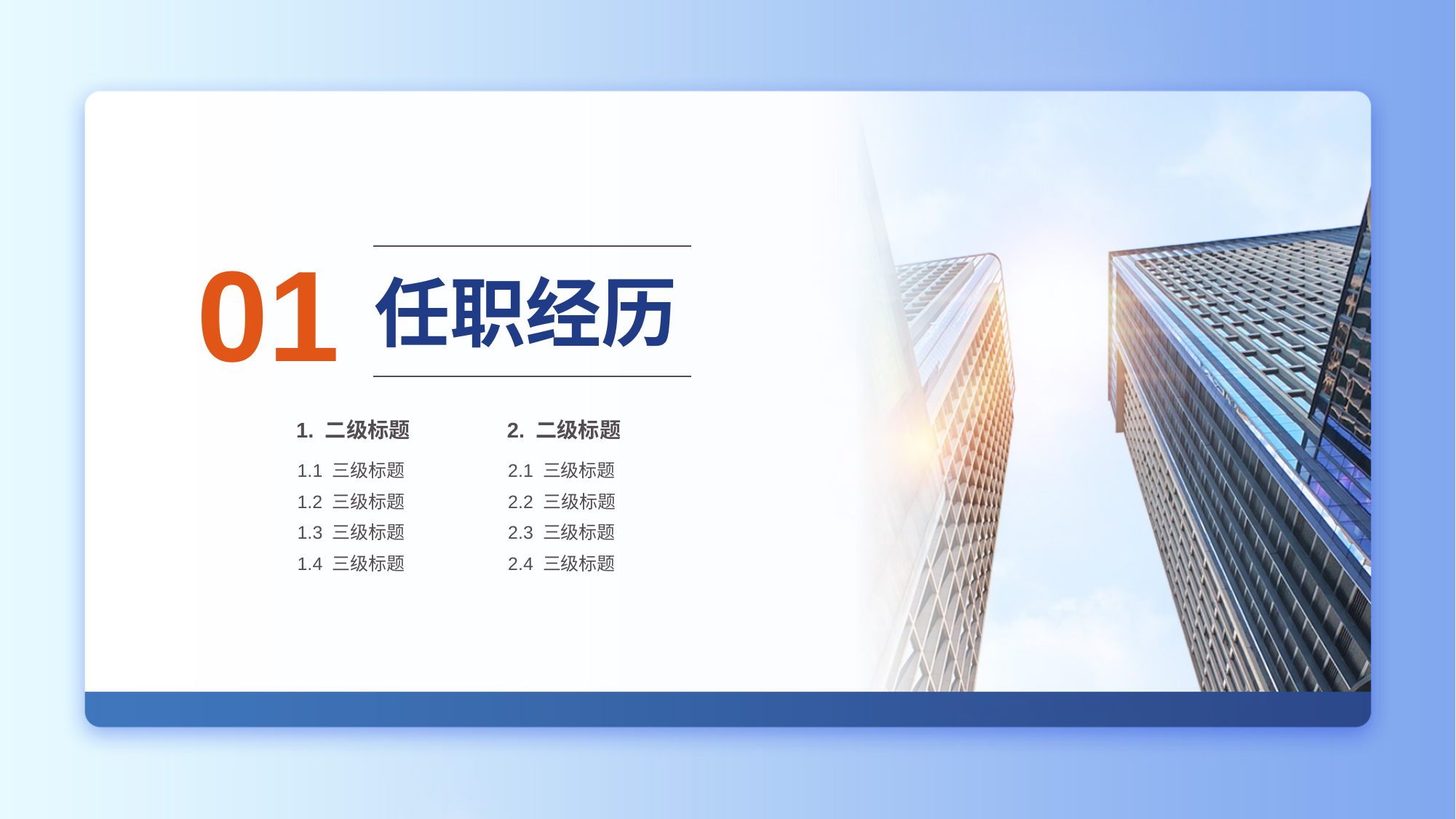

01
任职经历
1. 二级标题
2. 二级标题
1.1 三级标题
2.1 三级标题
1.2 三级标题
2.2 三级标题
1.3 三级标题
2.3 三级标题
1.4 三级标题
2.4 三级标题